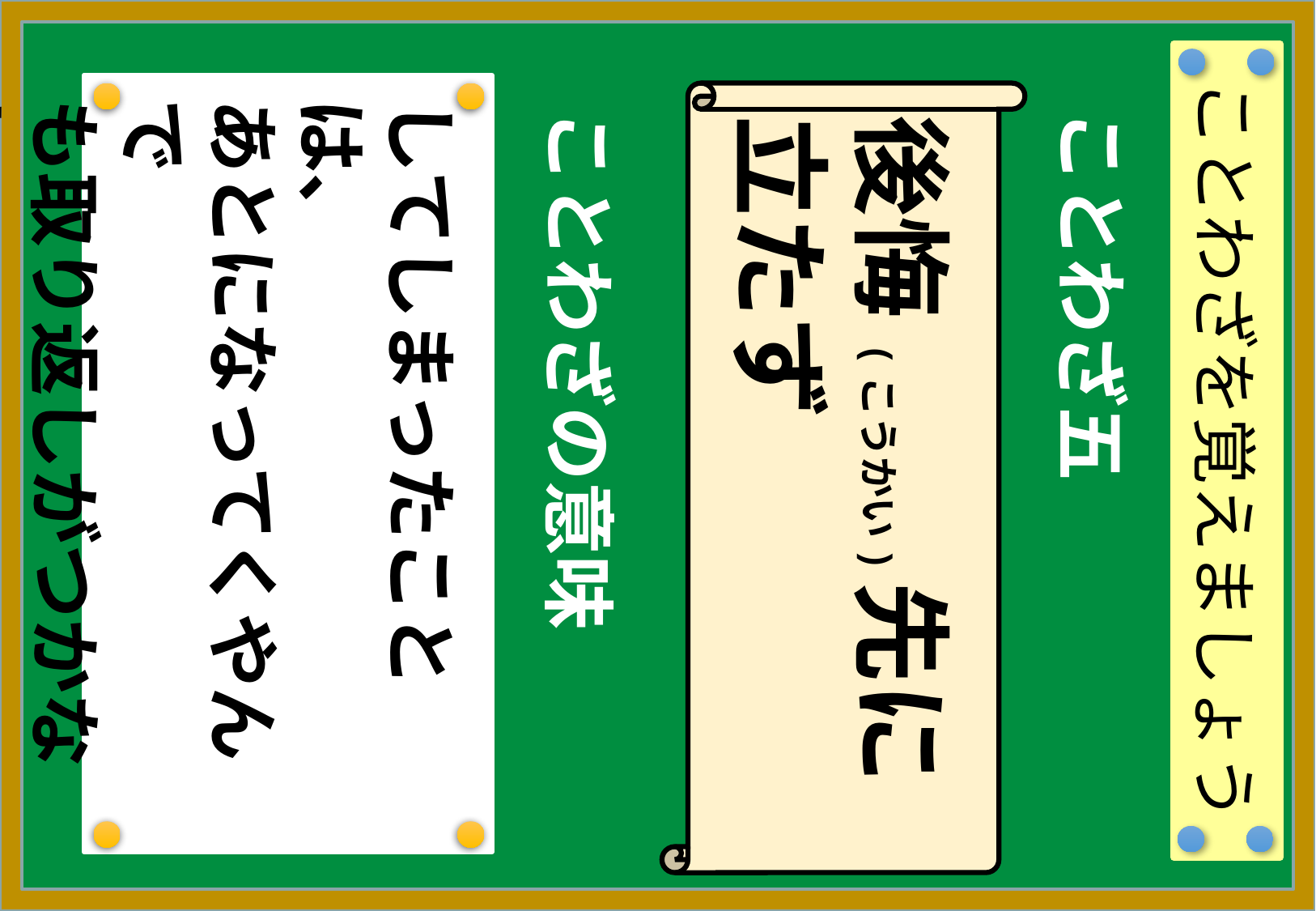

ことわざを覚えましょう

してしまったことは、
あとになってくやんで
も取り返しがつかない
こと。。

後悔(こうかい)先に
立たず
ことわざの意味
ことわざ五